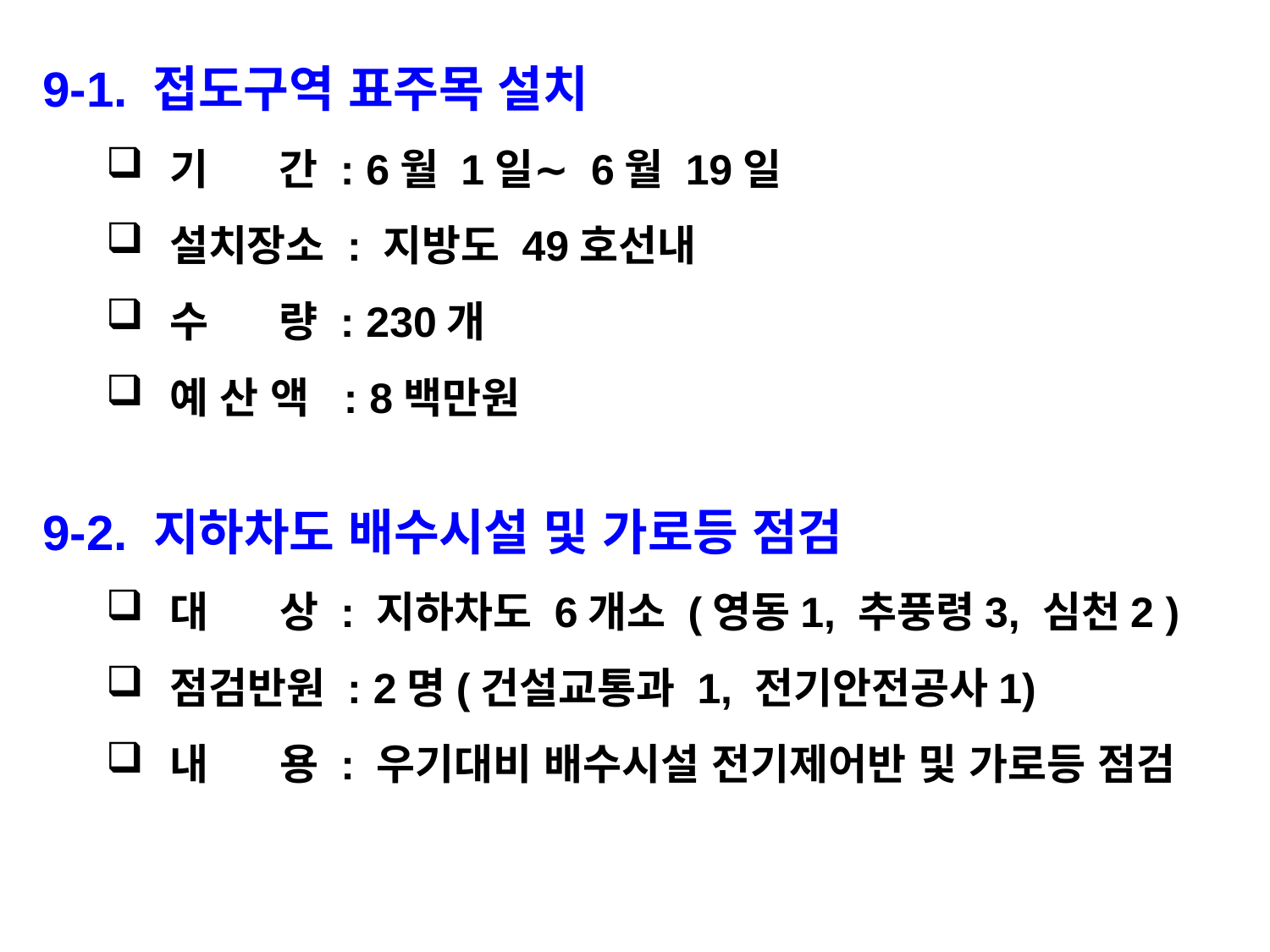

9-1. 접도구역 표주목 설치
기      간 : 6월 1일∼ 6월 19일
설치장소 : 지방도 49호선내
수      량 : 230개
예 산 액  : 8백만원

9-2. 지하차도 배수시설 및 가로등 점검
대      상 : 지하차도 6개소 (영동1, 추풍령3, 심천2 )
점검반원 : 2명(건설교통과 1, 전기안전공사1)
내      용 : 우기대비 배수시설 전기제어반 및 가로등 점검